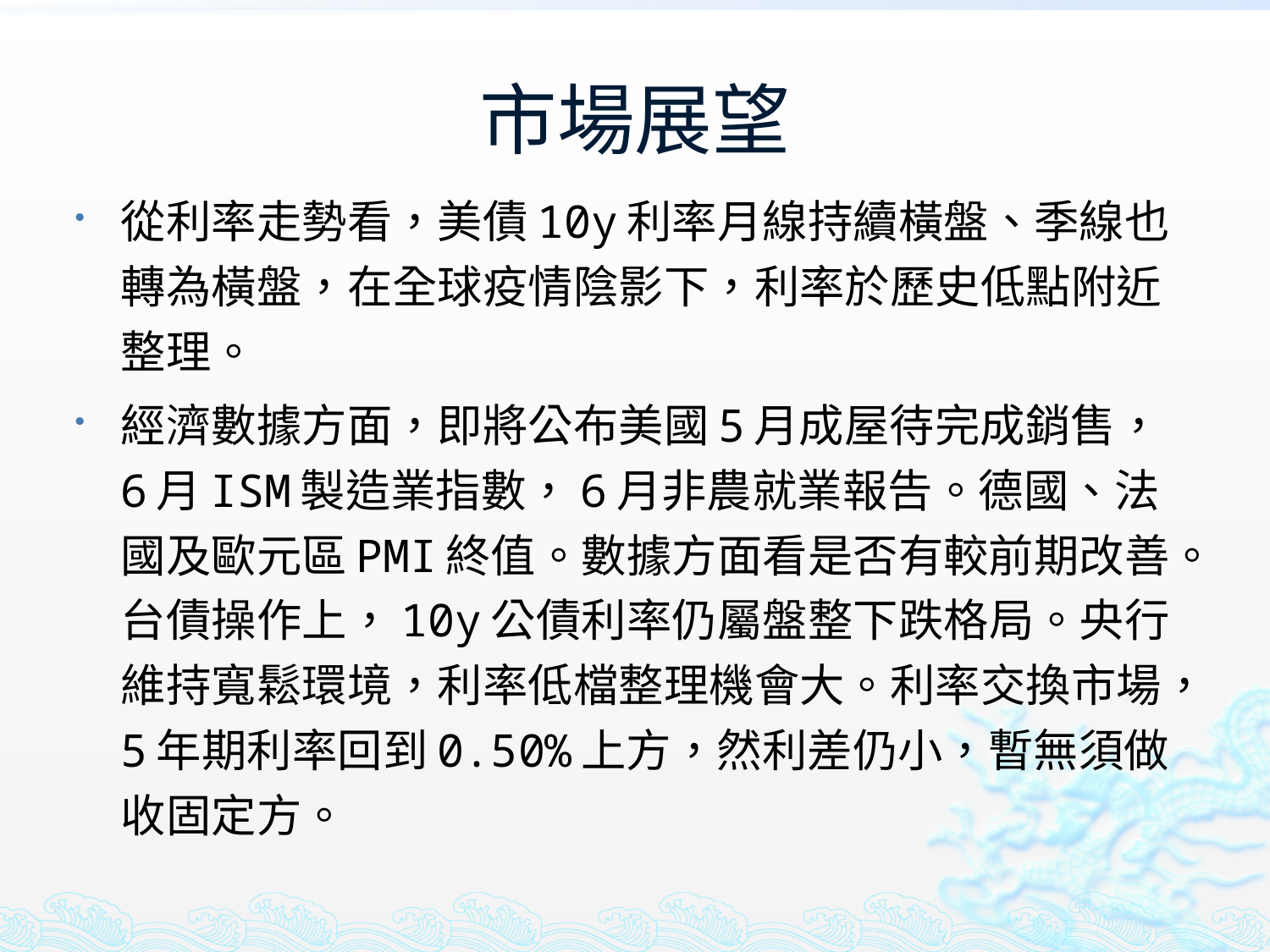

# 市場展望
從利率走勢看，美債10y利率月線持續橫盤、季線也轉為橫盤，在全球疫情陰影下，利率於歷史低點附近整理。
經濟數據方面，即將公布美國5月成屋待完成銷售，6月ISM製造業指數，6月非農就業報告。德國、法國及歐元區PMI終值。數據方面看是否有較前期改善。台債操作上，10y公債利率仍屬盤整下跌格局。央行維持寬鬆環境，利率低檔整理機會大。利率交換市場，5年期利率回到0.50%上方，然利差仍小，暫無須做收固定方。